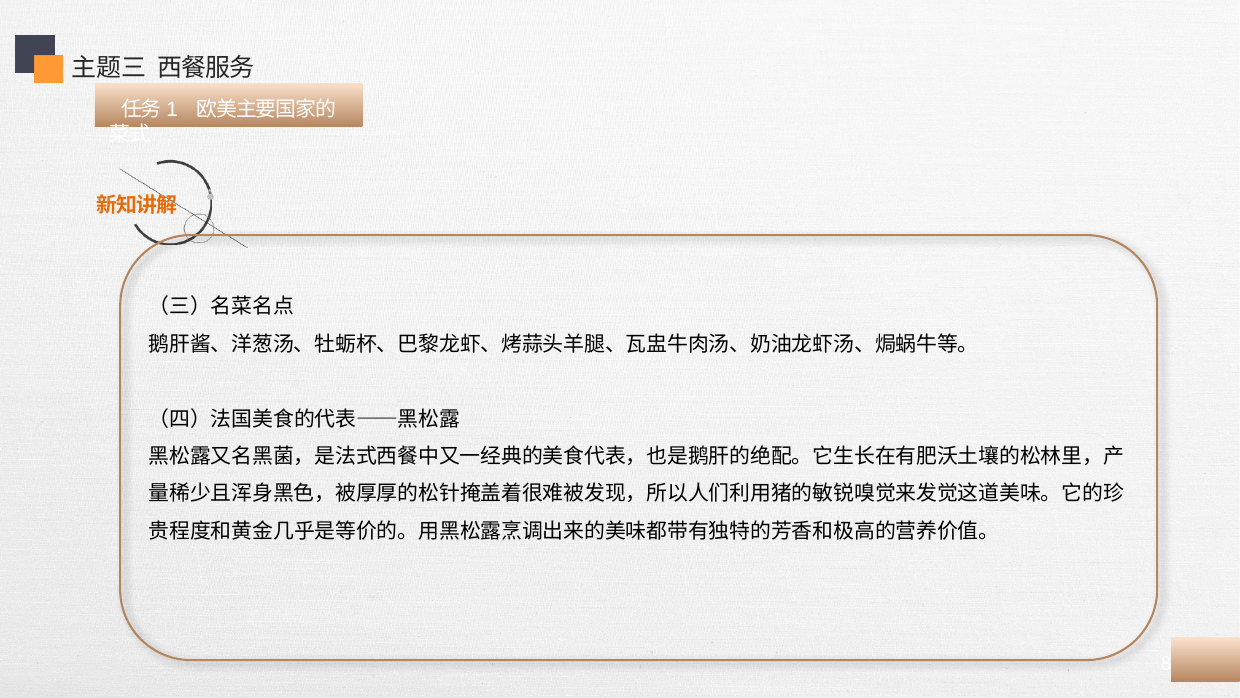

主题三  西餐服务

 任务1   欧美主要国家的菜式

（三）名菜名点
鹅肝酱、洋葱汤、牡蛎杯、巴黎龙虾、烤蒜头羊腿、瓦盅牛肉汤、奶油龙虾汤、焗蜗牛等。

（四）法国美食的代表——黑松露
黑松露又名黑菌，是法式西餐中又一经典的美食代表，也是鹅肝的绝配。它生长在有肥沃土壤的松林里，产量稀少且浑身黑色，被厚厚的松针掩盖着很难被发现，所以人们利用猪的敏锐嗅觉来发觉这道美味。它的珍贵程度和黄金几乎是等价的。用黑松露烹调出来的美味都带有独特的芳香和极高的营养价值。